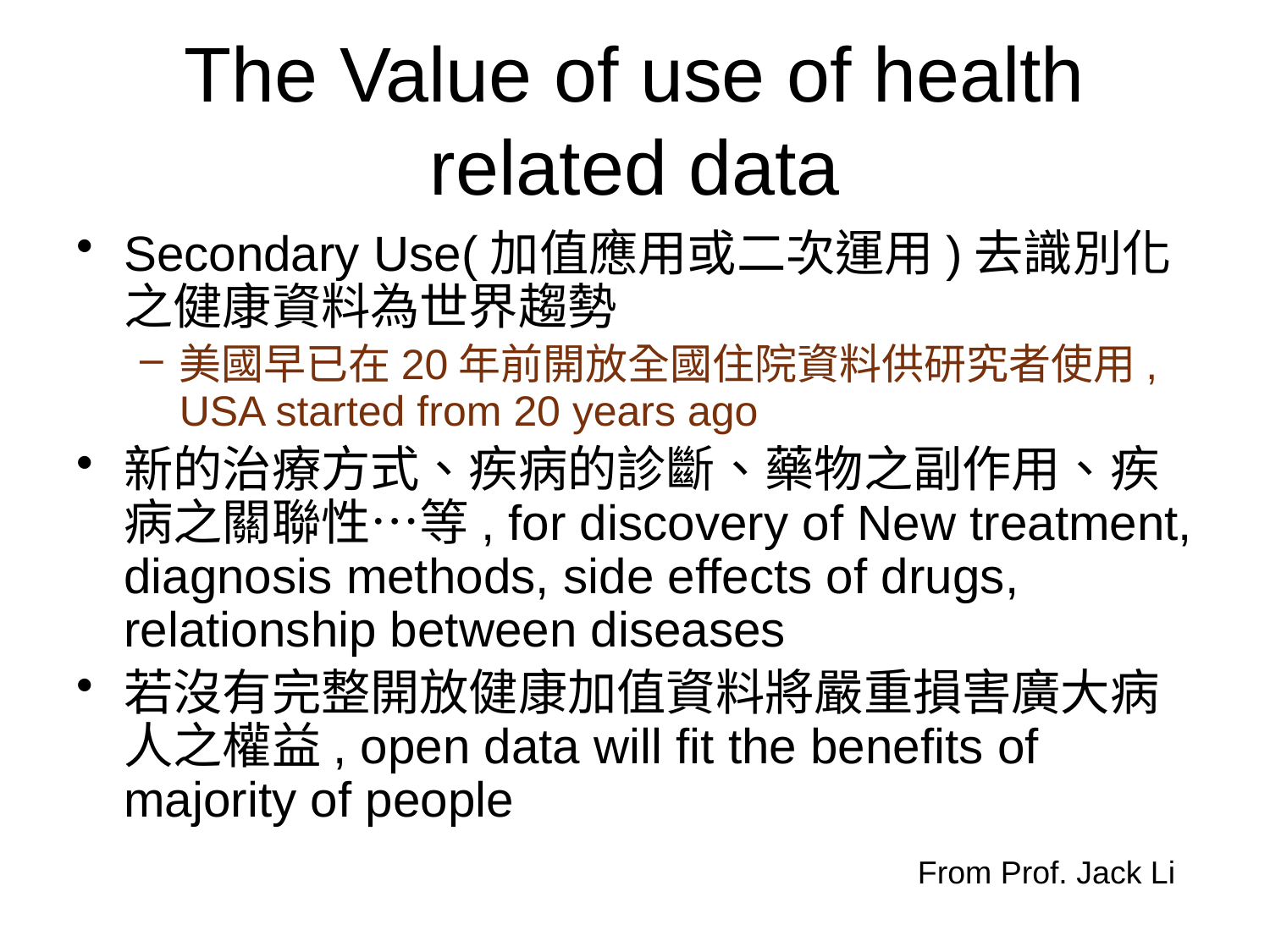

# The Value of use of health related data
Secondary Use(加值應用或二次運用)去識別化之健康資料為世界趨勢
美國早已在20年前開放全國住院資料供研究者使用, USA started from 20 years ago
新的治療方式、疾病的診斷、藥物之副作用、疾病之關聯性…等, for discovery of New treatment, diagnosis methods, side effects of drugs, relationship between diseases
若沒有完整開放健康加值資料將嚴重損害廣大病人之權益, open data will fit the benefits of majority of people

From Prof. Jack Li